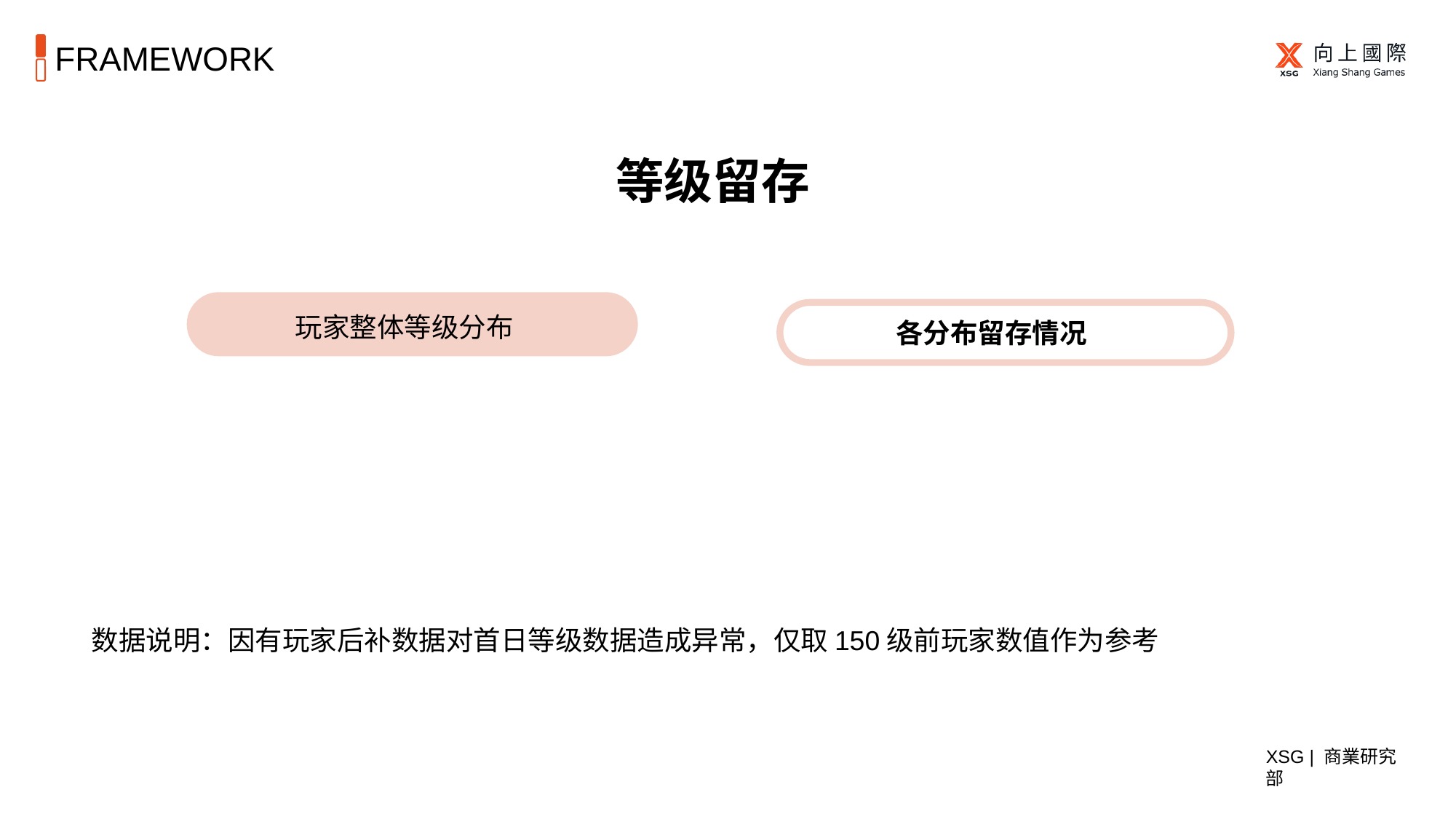

# FRAMEWORK
等级留存

玩家整体等级分布

 各分布留存情况
数据说明：因有玩家后补数据对首日等级数据造成异常，仅取150级前玩家数值作为参考